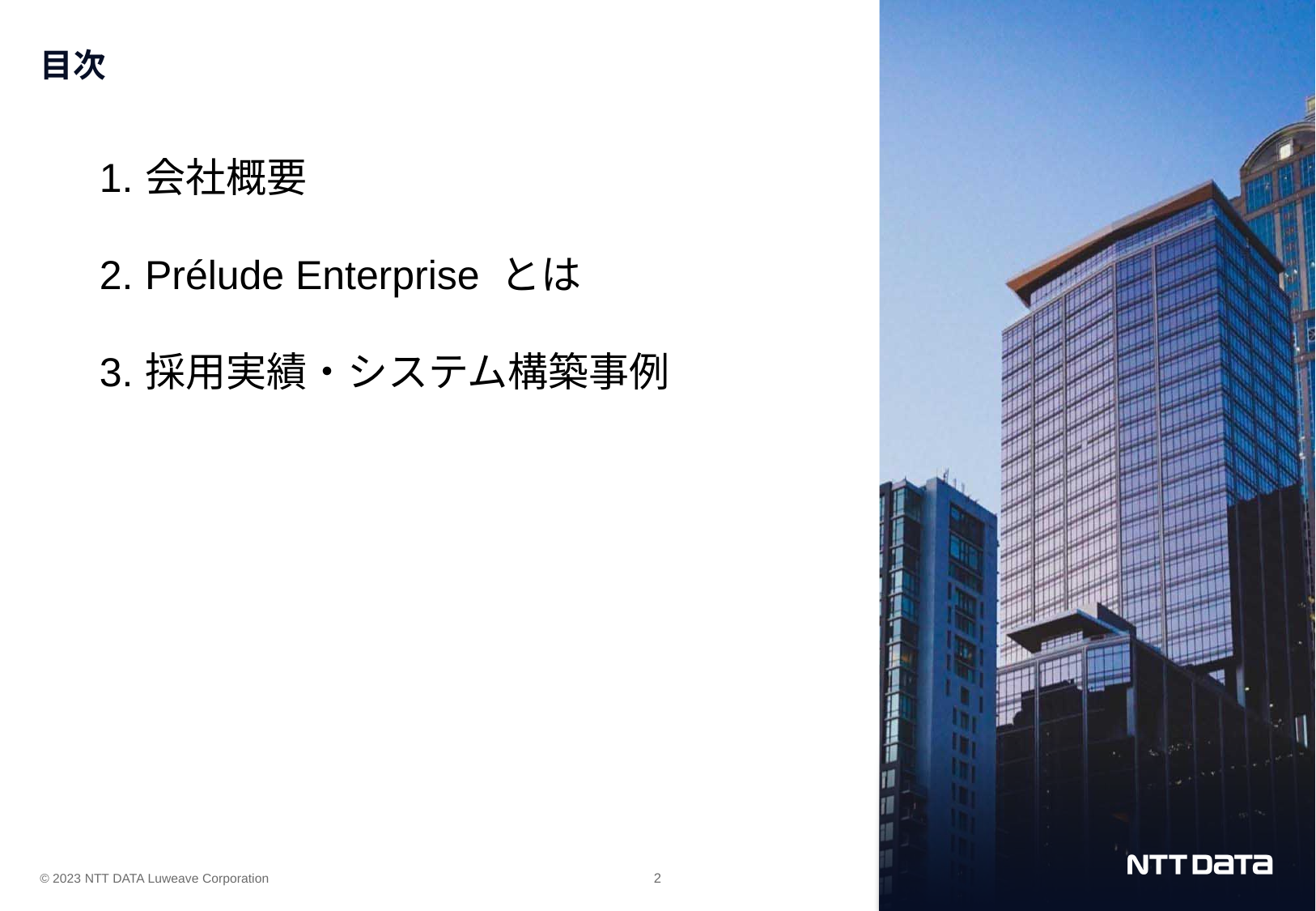

# 目次
会社概要

Prélude Enterprise とは

採用実績・システム構築事例